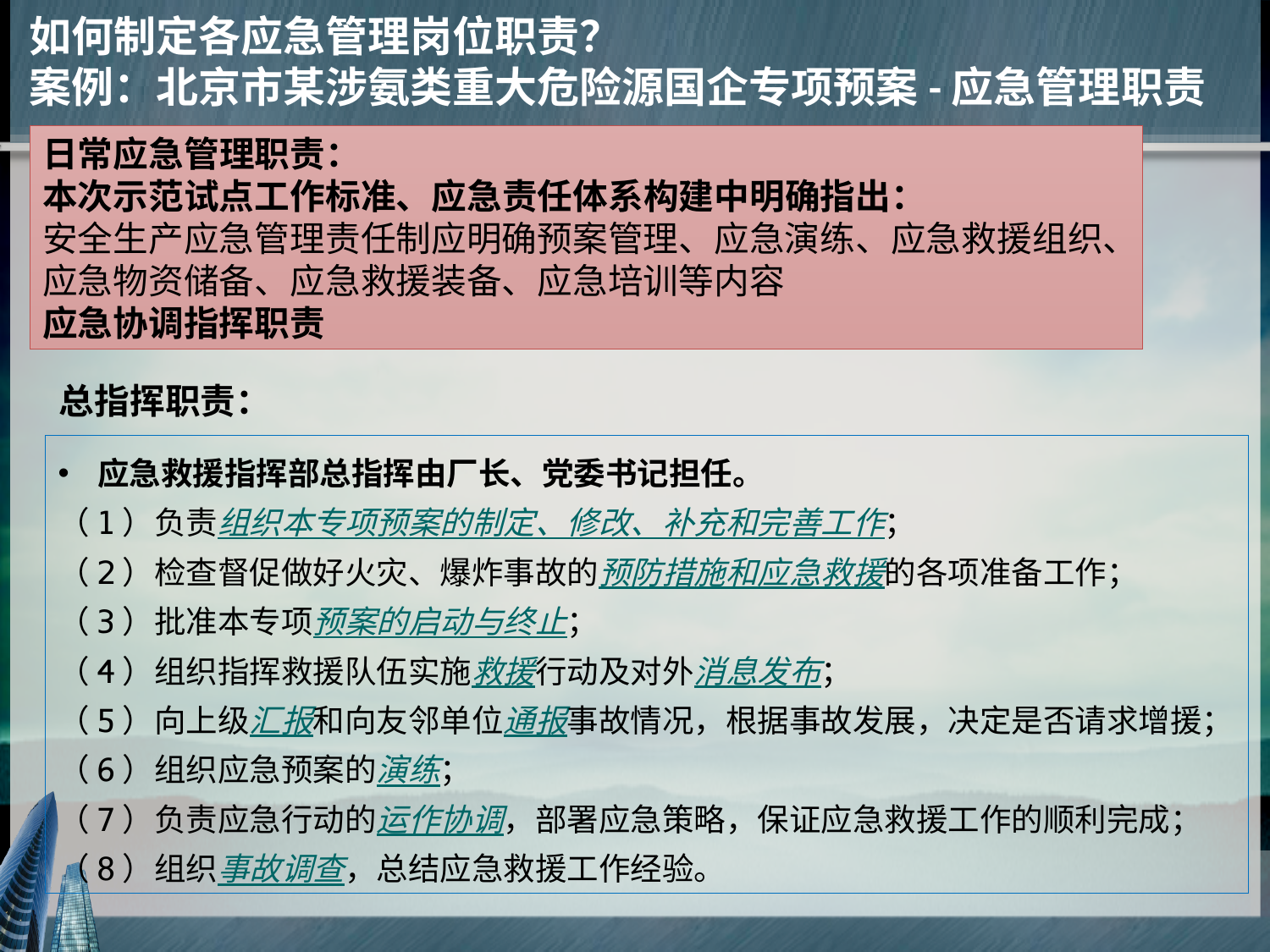

如何制定各应急管理岗位职责？
案例：北京市某涉氨类重大危险源国企专项预案-应急管理职责
日常应急管理职责：
本次示范试点工作标准、应急责任体系构建中明确指出：
安全生产应急管理责任制应明确预案管理、应急演练、应急救援组织、应急物资储备、应急救援装备、应急培训等内容
应急协调指挥职责
总指挥职责：
应急救援指挥部总指挥由厂长、党委书记担任。
（1）负责组织本专项预案的制定、修改、补充和完善工作；
（2）检查督促做好火灾、爆炸事故的预防措施和应急救援的各项准备工作；
（3）批准本专项预案的启动与终止；
（4）组织指挥救援队伍实施救援行动及对外消息发布；
（5）向上级汇报和向友邻单位通报事故情况，根据事故发展，决定是否请求增援；
（6）组织应急预案的演练；
（7）负责应急行动的运作协调，部署应急策略，保证应急救援工作的顺利完成；
（8）组织事故调查，总结应急救援工作经验。